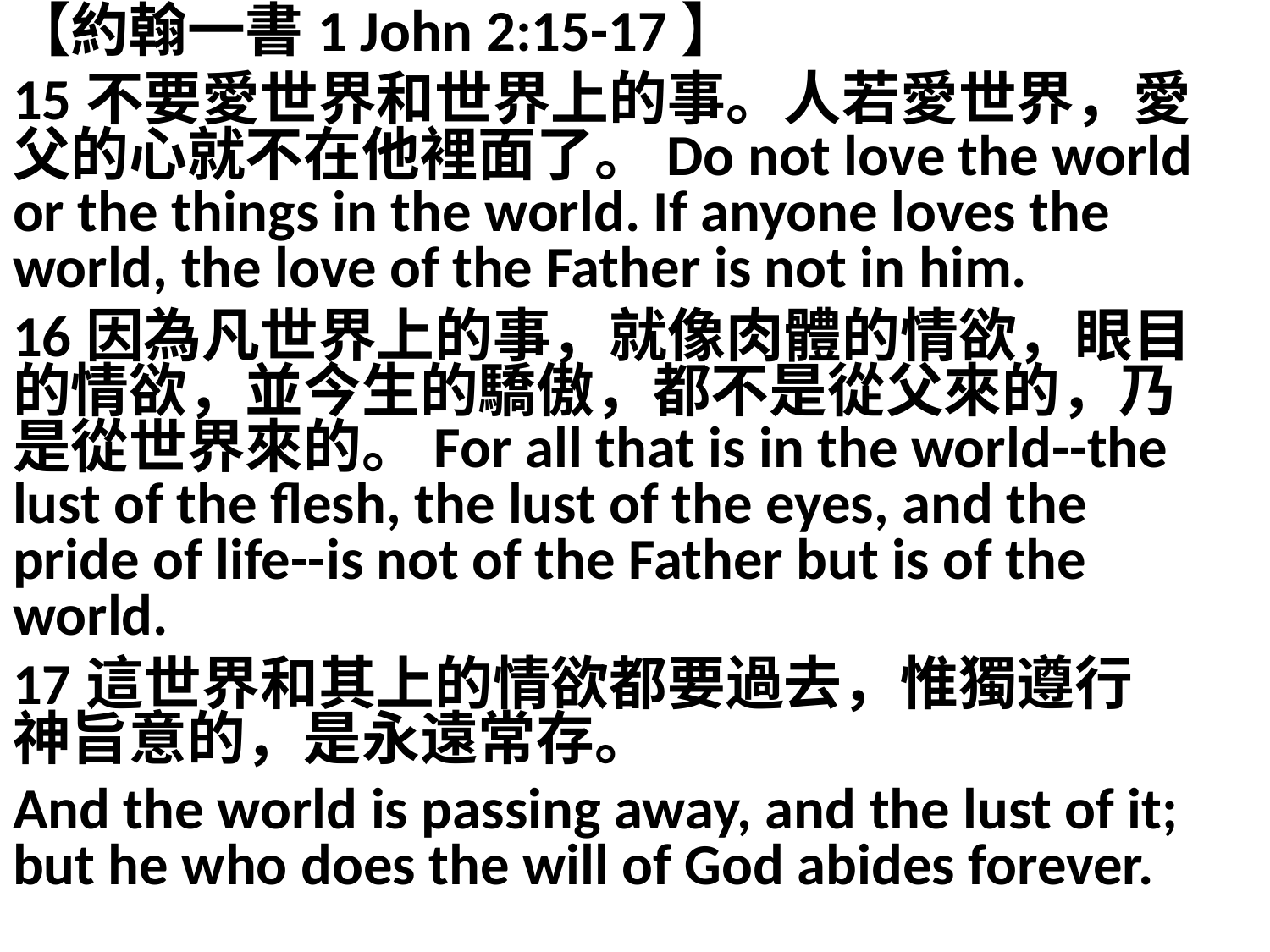

【約翰一書1 John 2:15-17】
15不要愛世界和世界上的事。人若愛世界，愛父的心就不在他裡面了。Do not love the world or the things in the world. If anyone loves the world, the love of the Father is not in him.
16因為凡世界上的事，就像肉體的情欲，眼目的情欲，並今生的驕傲，都不是從父來的，乃是從世界來的。For all that is in the world--the lust of the flesh, the lust of the eyes, and the pride of life--is not of the Father but is of the world.
17這世界和其上的情欲都要過去，惟獨遵行　神旨意的，是永遠常存。
And the world is passing away, and the lust of it; but he who does the will of God abides forever.